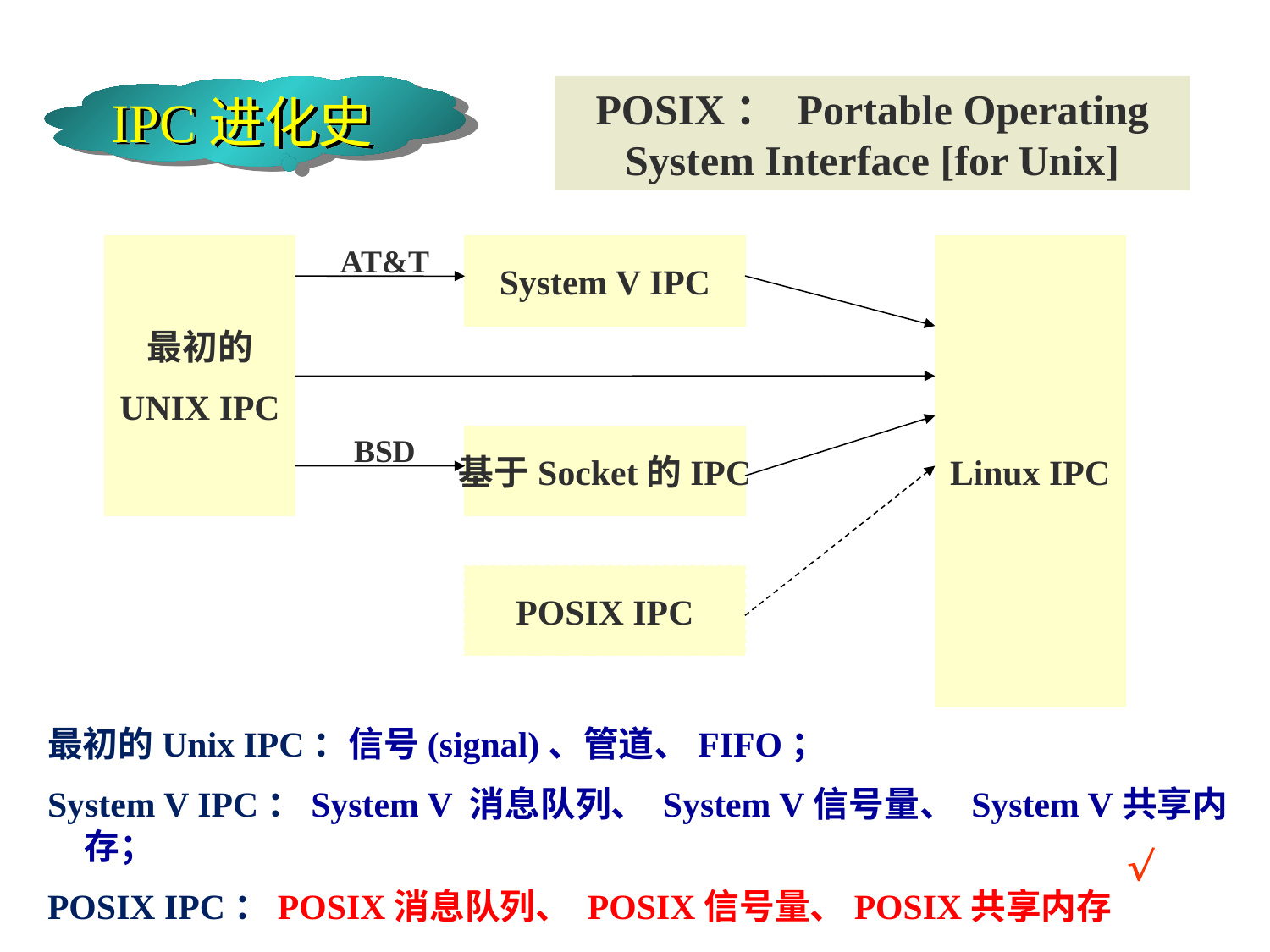

#

IPC进化史
POSIX： Portable Operating System Interface [for Unix]
AT&T
最初的
UNIX IPC
System V IPC
Linux IPC

BSD
基于Socket的IPC

POSIX IPC
最初的Unix IPC：信号(signal)、管道、FIFO；
System V IPC：System V 消息队列、 System V信号量、 System V共享内存；
POSIX IPC：POSIX消息队列、 POSIX信号量、POSIX共享内存
√